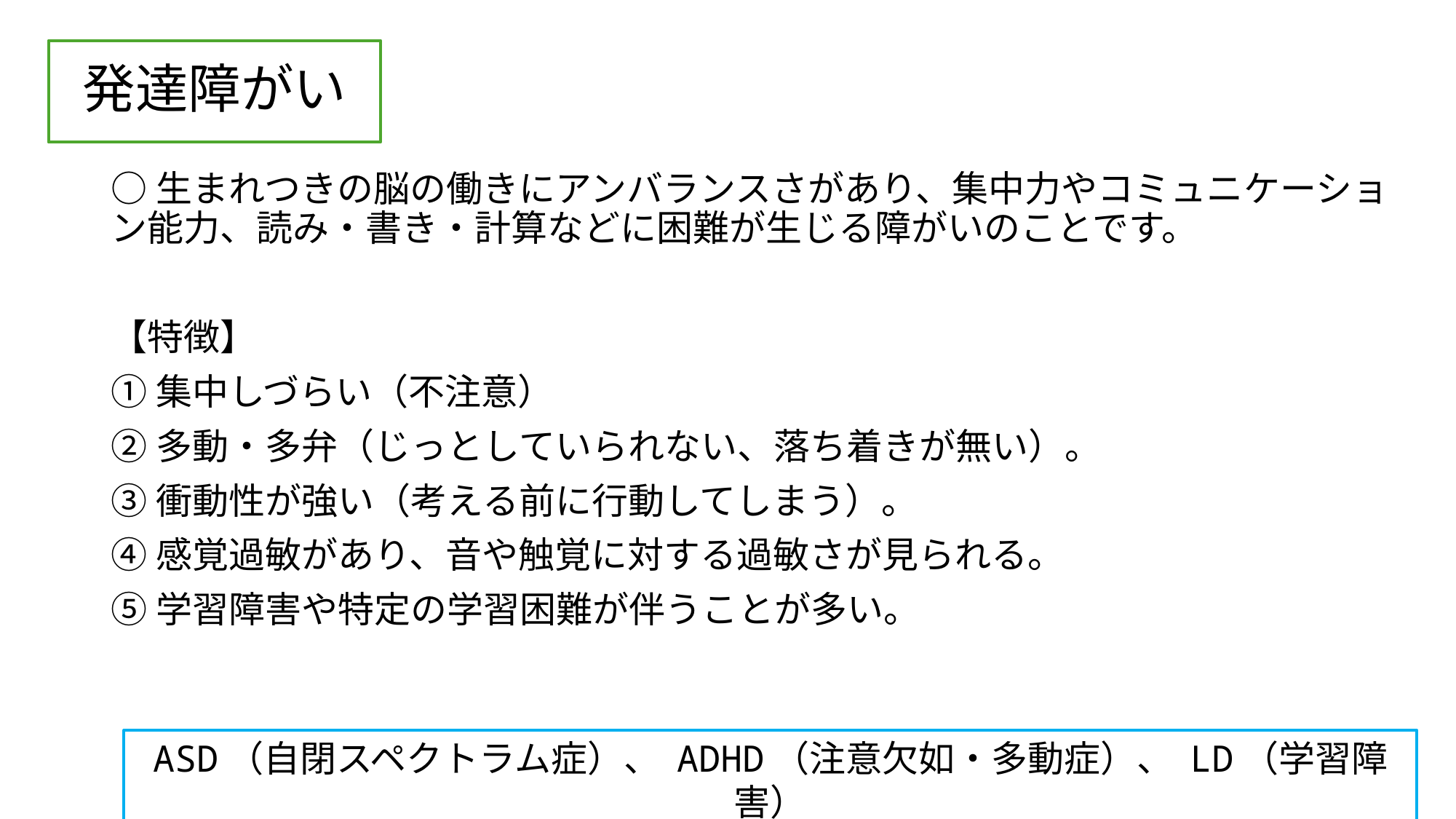

# 発達障がい
○生まれつきの脳の働きにアンバランスさがあり、集中力やコミュニケーション能力、読み・書き・計算などに困難が生じる障がいのことです。

【特徴】
①集中しづらい（不注意）
②多動・多弁（じっとしていられない、落ち着きが無い）。
③衝動性が強い（考える前に行動してしまう）。
④感覚過敏があり、音や触覚に対する過敏さが見られる。
⑤学習障害や特定の学習困難が伴うことが多い。
ASD（自閉スペクトラム症）、 ADHD（注意欠如・多動症）、 LD（学習障害）